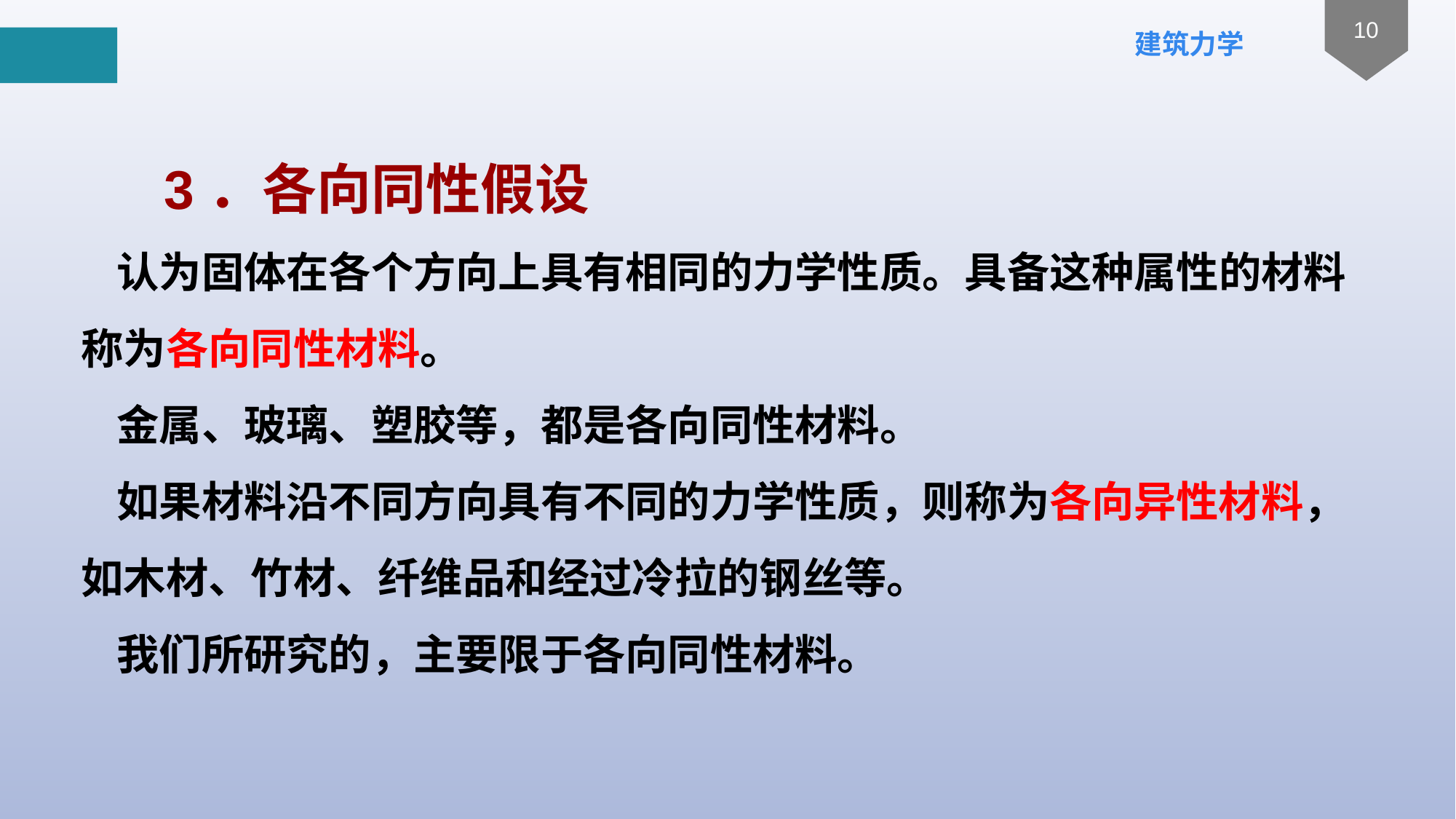

3．各向同性假设
认为固体在各个方向上具有相同的力学性质。具备这种属性的材料称为各向同性材料。
金属、玻璃、塑胶等，都是各向同性材料。
如果材料沿不同方向具有不同的力学性质，则称为各向异性材料，如木材、竹材、纤维品和经过冷拉的钢丝等。
我们所研究的，主要限于各向同性材料。